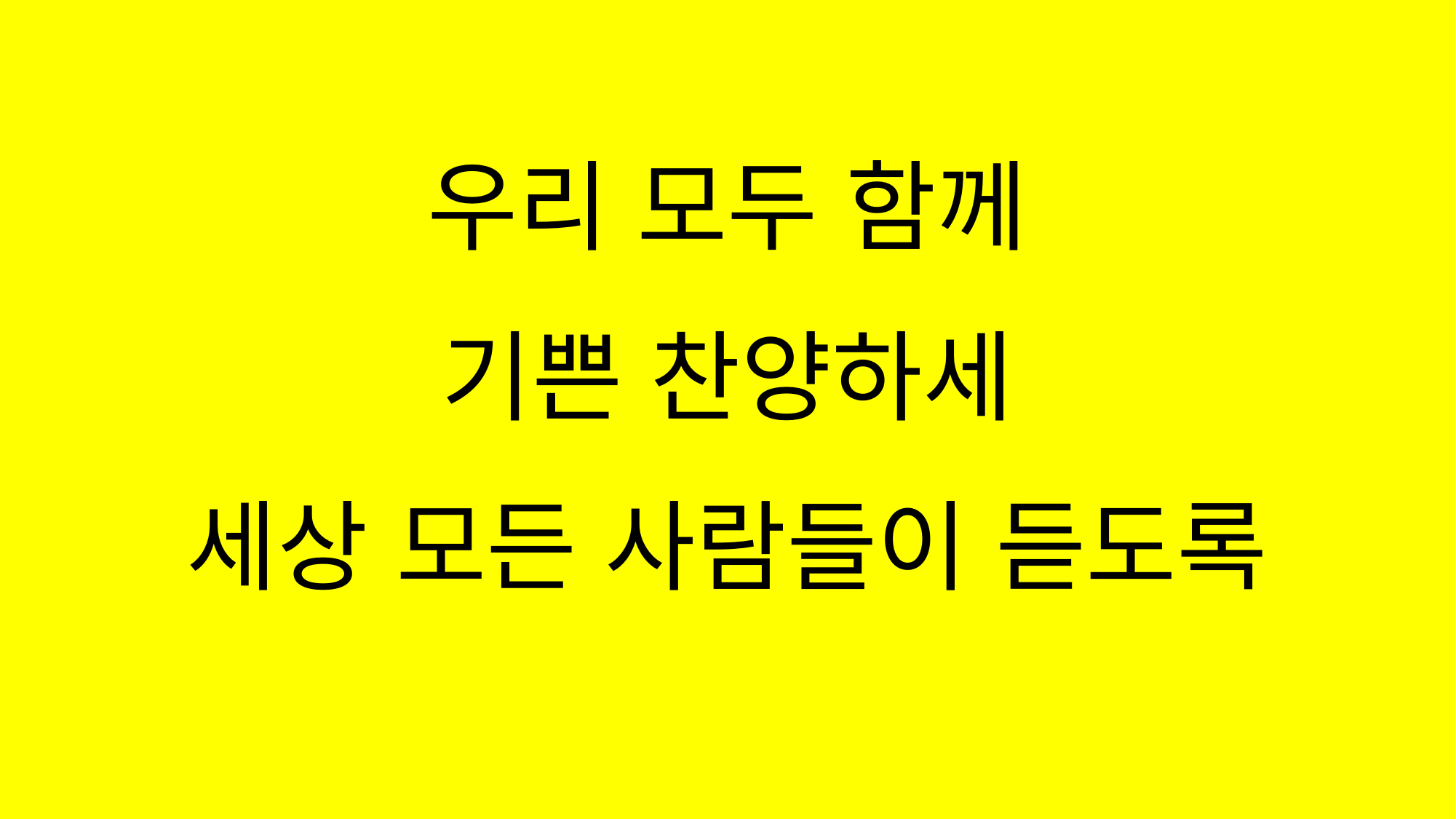

#
우리 모두 함께

기쁜 찬양하세

세상 모든 사람들이 듣도록